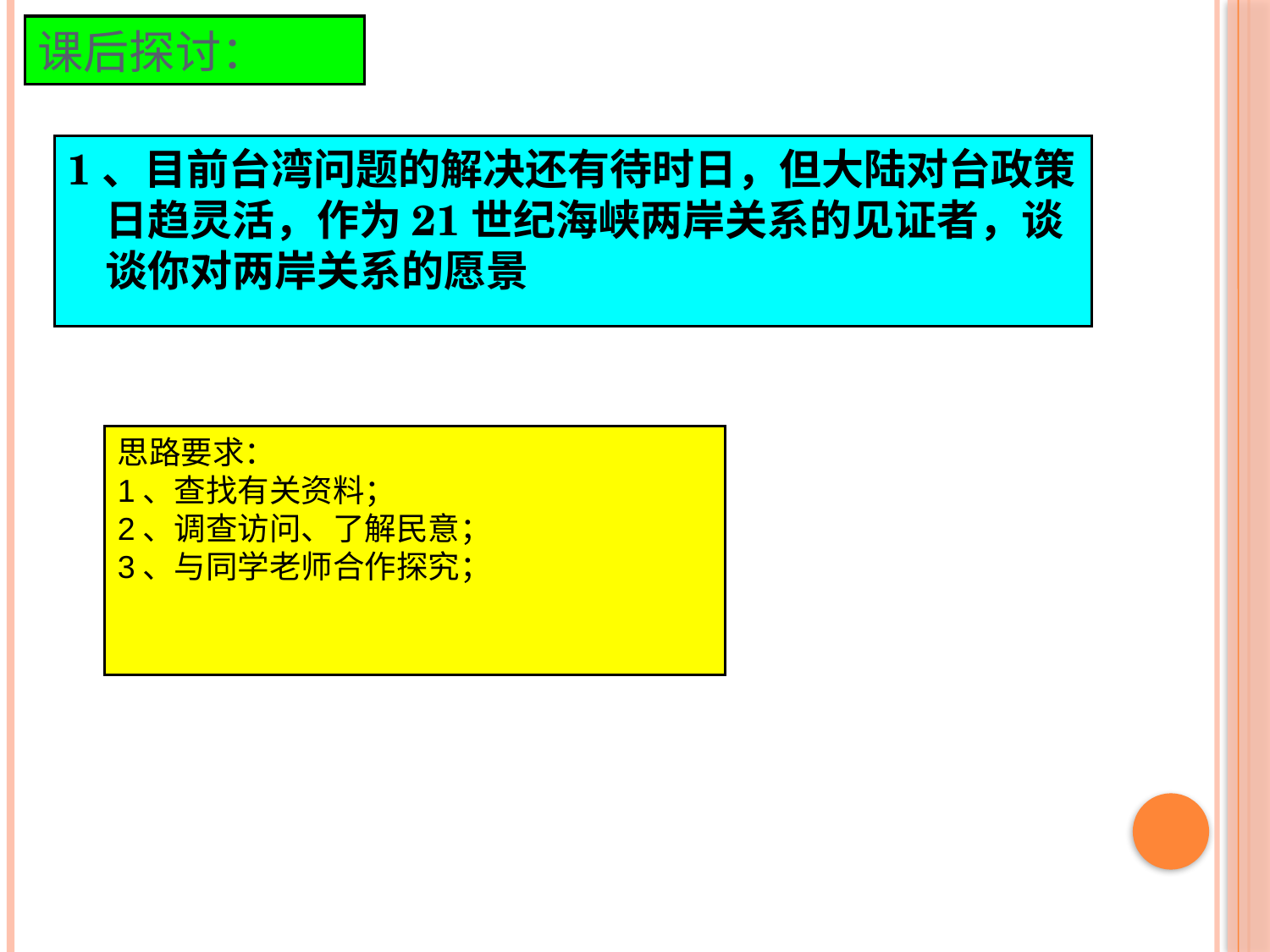

课后探讨：
1、目前台湾问题的解决还有待时日，但大陆对台政策日趋灵活，作为21世纪海峡两岸关系的见证者，谈谈你对两岸关系的愿景
思路要求：
1、查找有关资料；
2、调查访问、了解民意；
3、与同学老师合作探究；